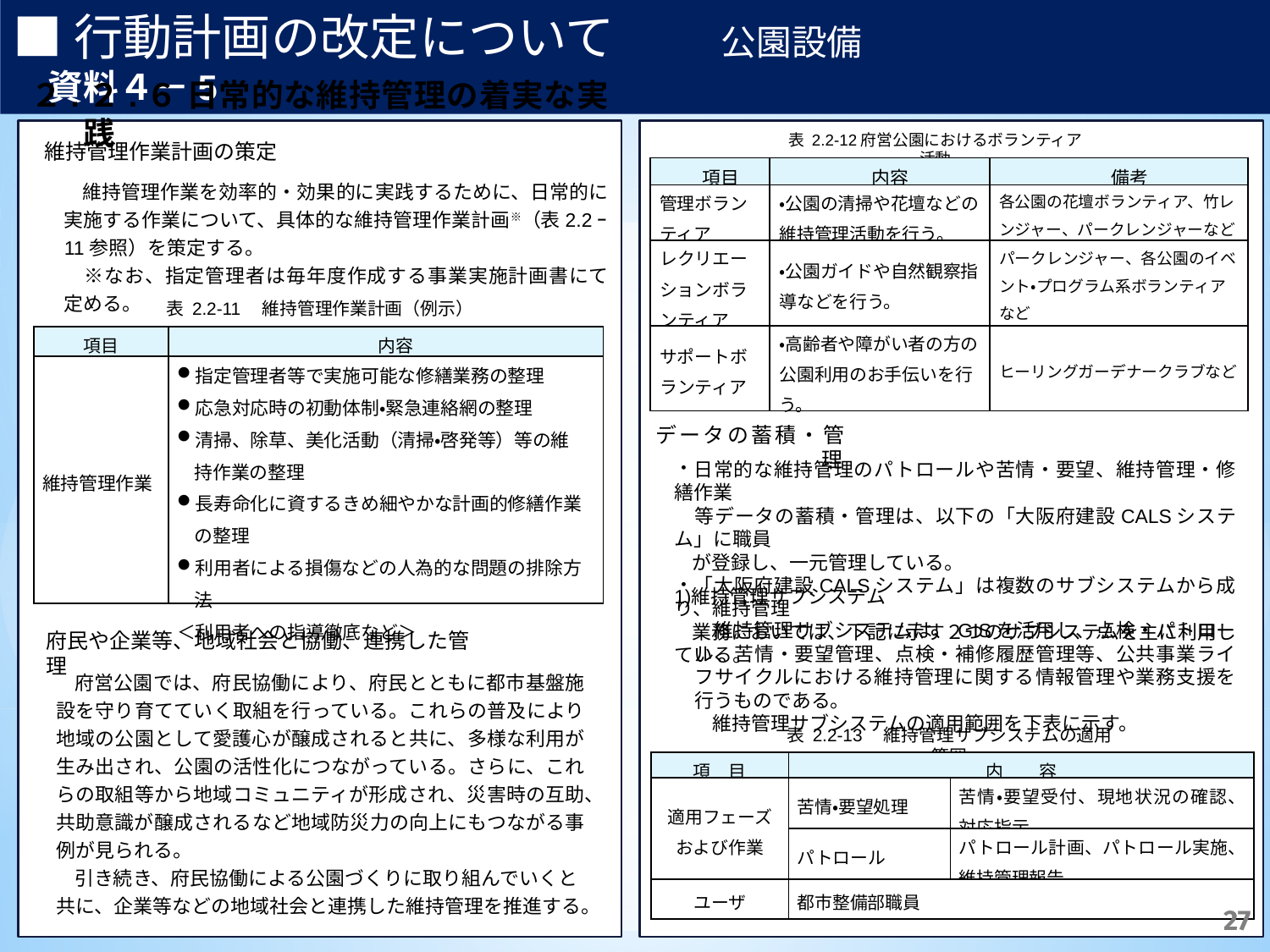

■行動計画の改定について　　　公園設備　　　　　　　　　　　　資料４－5
２.２.６ 日常的な維持管理の着実な実践
【補足】	体制は主に行っている実施主体を記載しており、これによらない場合もある。
※1	日常点検の頻度は当該路線により異なり、交通量2万台/日以上の路線では週2回、それ以外では週1回の頻度で実施。
※2	臨時的に行う緊急点検等は必要に応じて随意実施。

【補足】	体制は主に行っている実施主体を記載しており、これによらない場合もある。
※1	日常点検の頻度は当該路線により異なり、交通量2万台/日以上の路線では週2回、それ以外では週1回の頻度で実施。
※2	臨時的に行う緊急点検等は必要に応じて随意実施。

表 2.2‑12府営公園におけるボランティア活動
維持管理作業計画の策定
| 項目 | 内容 | 備考 |
| --- | --- | --- |
| 管理ボランティア | ・公園の清掃や花壇などの維持管理活動を行う。 | 各公園の花壇ボランティア、竹レンジャー、パークレンジャーなど |
| レクリエーションボランティア | ・公園ガイドや自然観察指導などを行う。 | パークレンジャー、各公園のイベント・プログラム系ボランティアなど |
| サポートボランティア | ・高齢者や障がい者の方の公園利用のお手伝いを行う。 | ヒーリングガーデナークラブなど |
   維持管理作業を効率的・効果的に実践するために、日常的に実施する作業について、具体的な維持管理作業計画※（表2.2ｰ11参照）を策定する。
　※なお、指定管理者は毎年度作成する事業実施計画書にて定める。
表 2.2‑11　維持管理作業計画（例示）
| 項目 | 内容 |
| --- | --- |
| 維持管理作業 | 指定管理者等で実施可能な修繕業務の整理 応急対応時の初動体制・緊急連絡網の整理 清掃、除草、美化活動（清掃・啓発等）等の維 持作業の整理 長寿命化に資するきめ細やかな計画的修繕作業 の整理 利用者による損傷などの人為的な問題の排除方 法 ＜利用者への指導徹底など＞ |
データの蓄積・管理
日常的な維持管理のパトロールや苦情・要望、維持管理・修繕作業
   等データの蓄積・管理は、以下の「大阪府建設CALSシステム」に職員
   が登録し、一元管理している。
「大阪府建設CALSシステム」は複数のサブシステムから成り、維持管理
   業務においては、下記に示す２つのサブシステムを主に利用している。
維持管理サブシステム
   維持管理サブシステムは、GISを活用し、点検・パトロール、苦情・要望管理、点検・補修履歴管理等、公共事業ライフサイクルにおける維持管理に関する情報管理や業務支援を行うものである。
   維持管理サブシステムの適用範囲を下表に示す。
府民や企業等、地域社会と協働、連携した管理
府営公園では、府民協働により、府民とともに都市基盤施設を守り育てていく取組を行っている。これらの普及により地域の公園として愛護心が醸成されると共に、多様な利用が生み出され、公園の活性化につながっている。さらに、これらの取組等から地域コミュニティが形成され、災害時の互助、共助意識が醸成されるなど地域防災力の向上にもつながる事例が見られる。
引き続き、府民協働による公園づくりに取り組んでいくと共に、企業等などの地域社会と連携した維持管理を推進する。
表 2.2‑13　維持管理サブシステムの適用範囲
| 項　目 | 内　　容 |  |
| --- | --- | --- |
| 適用フェーズ および作業 | 苦情・要望処理 | 苦情・要望受付、現地状況の確認、対応指示 |
|  | パトロール | パトロール計画、パトロール実施、維持管理報告 |
| ユーザ | 都市整備部職員 |  |
27